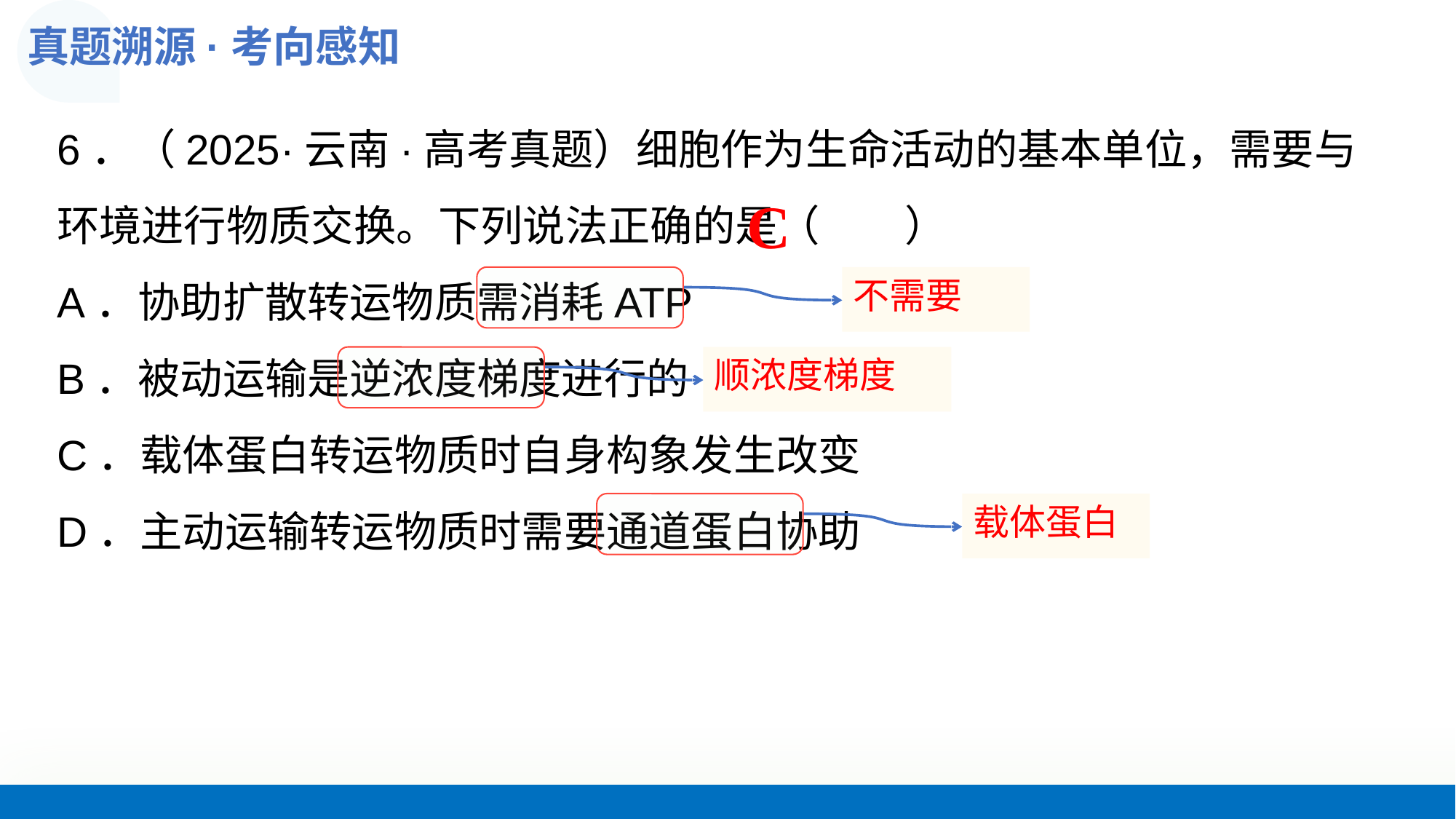

真题溯源·考向感知
6．（2025·云南·高考真题）细胞作为生命活动的基本单位，需要与环境进行物质交换。下列说法正确的是（　　）
A．协助扩散转运物质需消耗ATP
B．被动运输是逆浓度梯度进行的
C．载体蛋白转运物质时自身构象发生改变
D．主动运输转运物质时需要通道蛋白协助
C

不需要

顺浓度梯度

载体蛋白